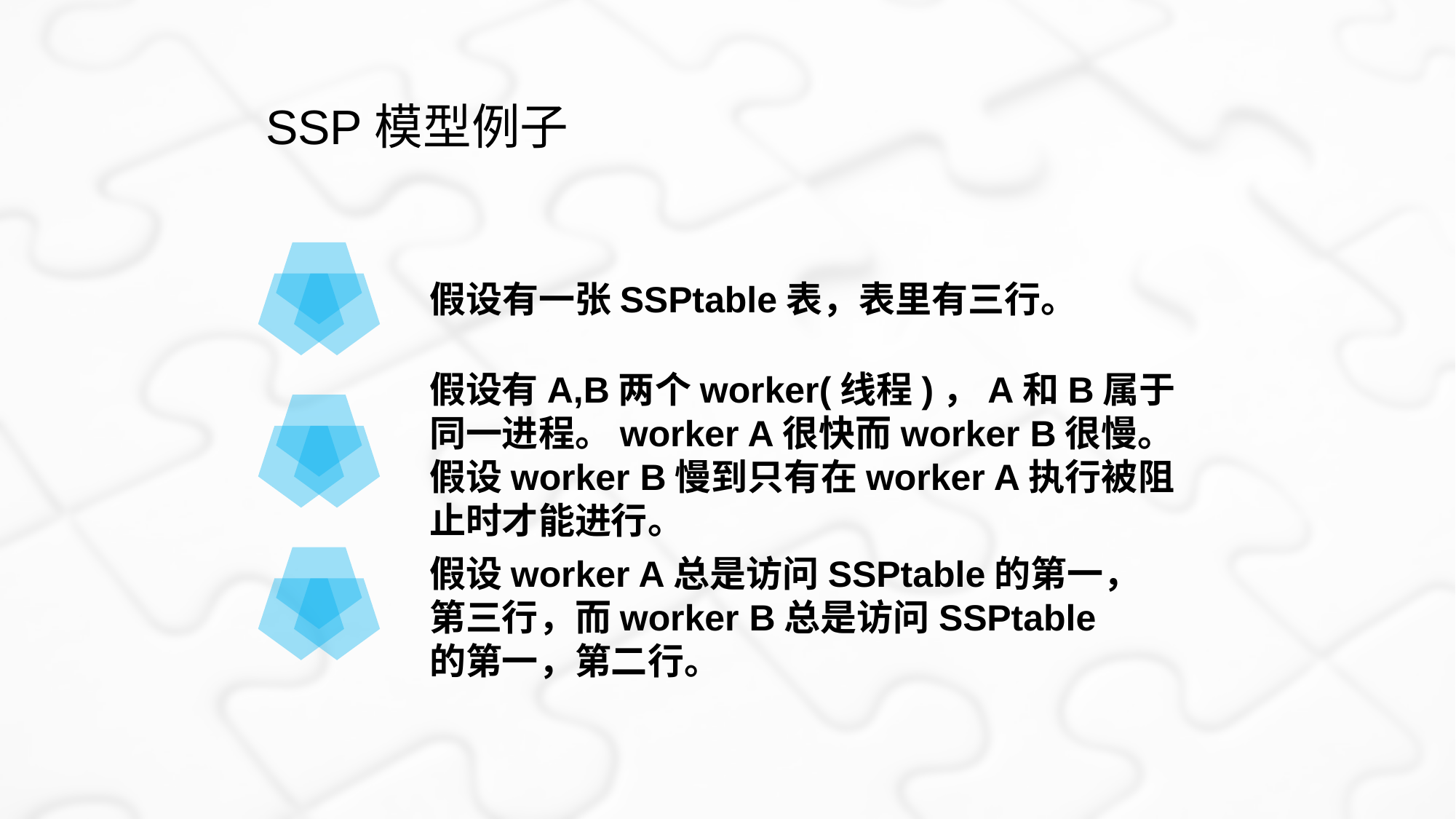

SSP模型例子

假设有一张SSPtable表，表里有三行。
假设有A,B两个worker(线程)，A和B属于同一进程。worker A很快而worker B很慢。假设worker B慢到只有在worker A执行被阻止时才能进行。

假设worker A总是访问SSPtable的第一，第三行，而worker B总是访问SSPtable的第一，第二行。